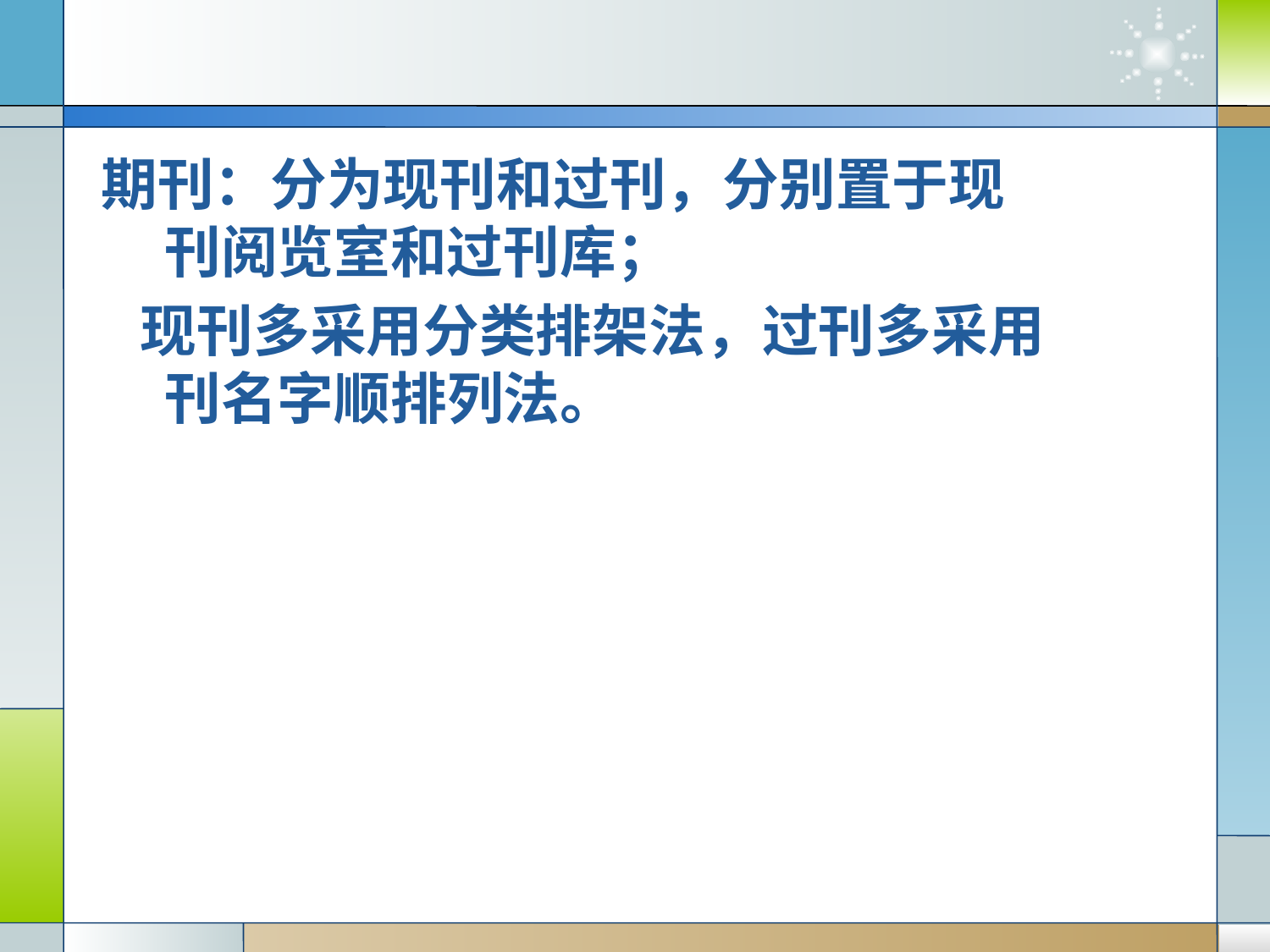

期刊：分为现刊和过刊，分别置于现刊阅览室和过刊库；
  现刊多采用分类排架法，过刊多采用刊名字顺排列法。